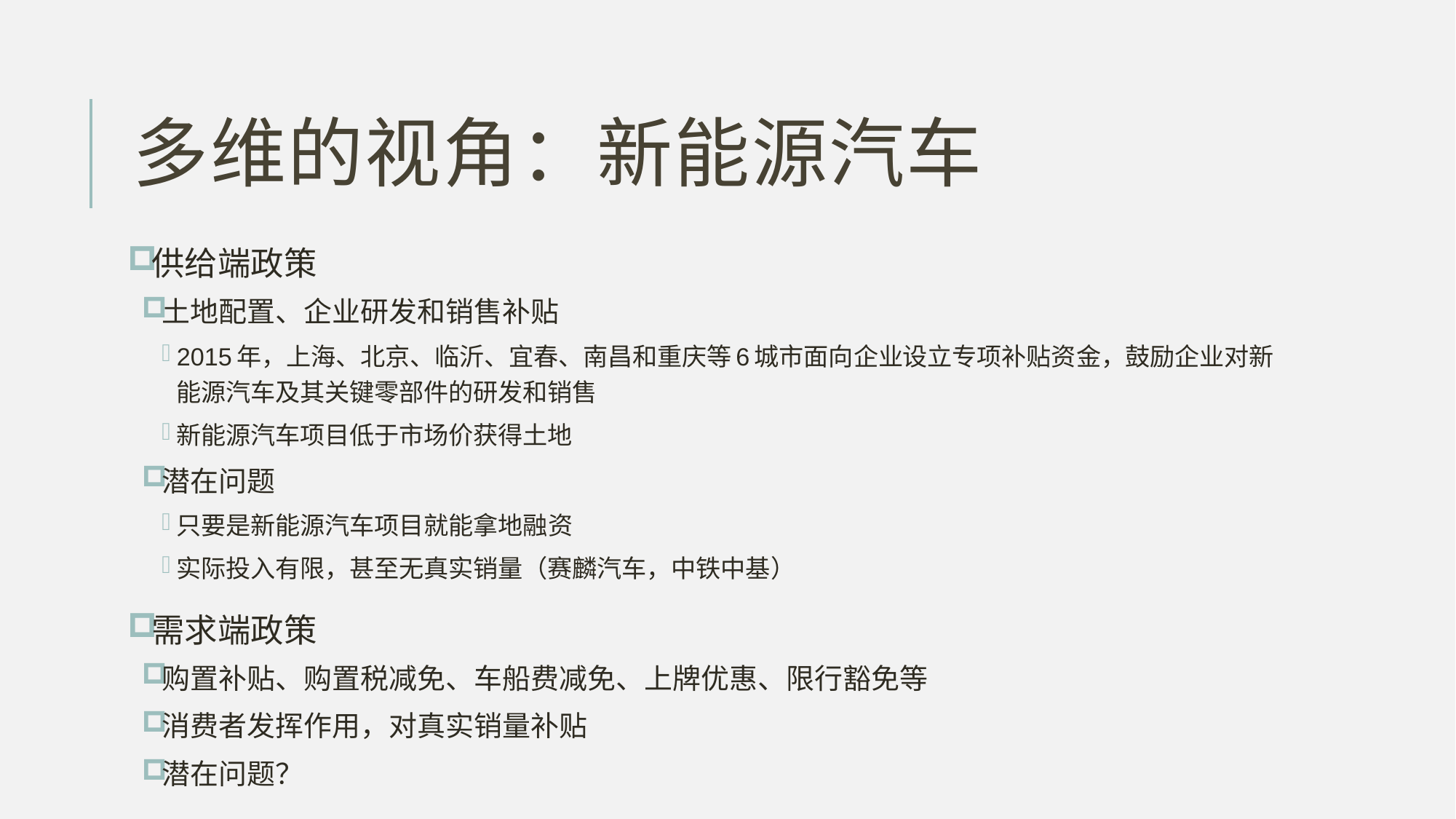

# 多维的视角：新能源汽车
供给端政策
土地配置、企业研发和销售补贴
2015年，上海、北京、临沂、宜春、南昌和重庆等6城市面向企业设立专项补贴资金，鼓励企业对新能源汽车及其关键零部件的研发和销售
新能源汽车项目低于市场价获得土地
潜在问题
只要是新能源汽车项目就能拿地融资
实际投入有限，甚至无真实销量（赛麟汽车，中铁中基）
需求端政策
购置补贴、购置税减免、车船费减免、上牌优惠、限行豁免等
消费者发挥作用，对真实销量补贴
潜在问题？